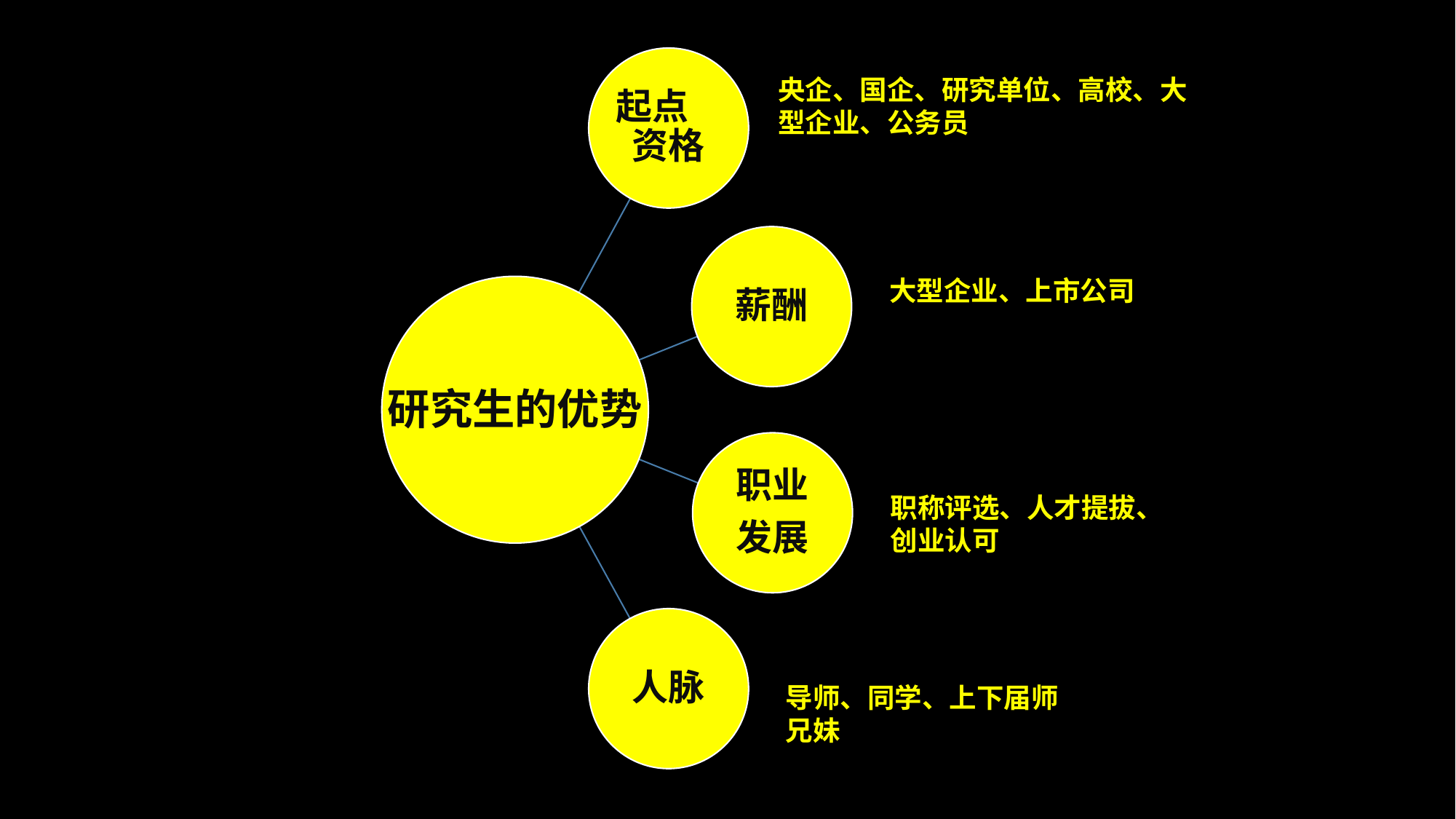

起点     资格
薪酬
职业
发展

人脉
央企、国企、研究单位、高校、大型企业、公务员
大型企业、上市公司
研究生的优势
职称评选、人才提拔、创业认可
导师、同学、上下届师兄妹